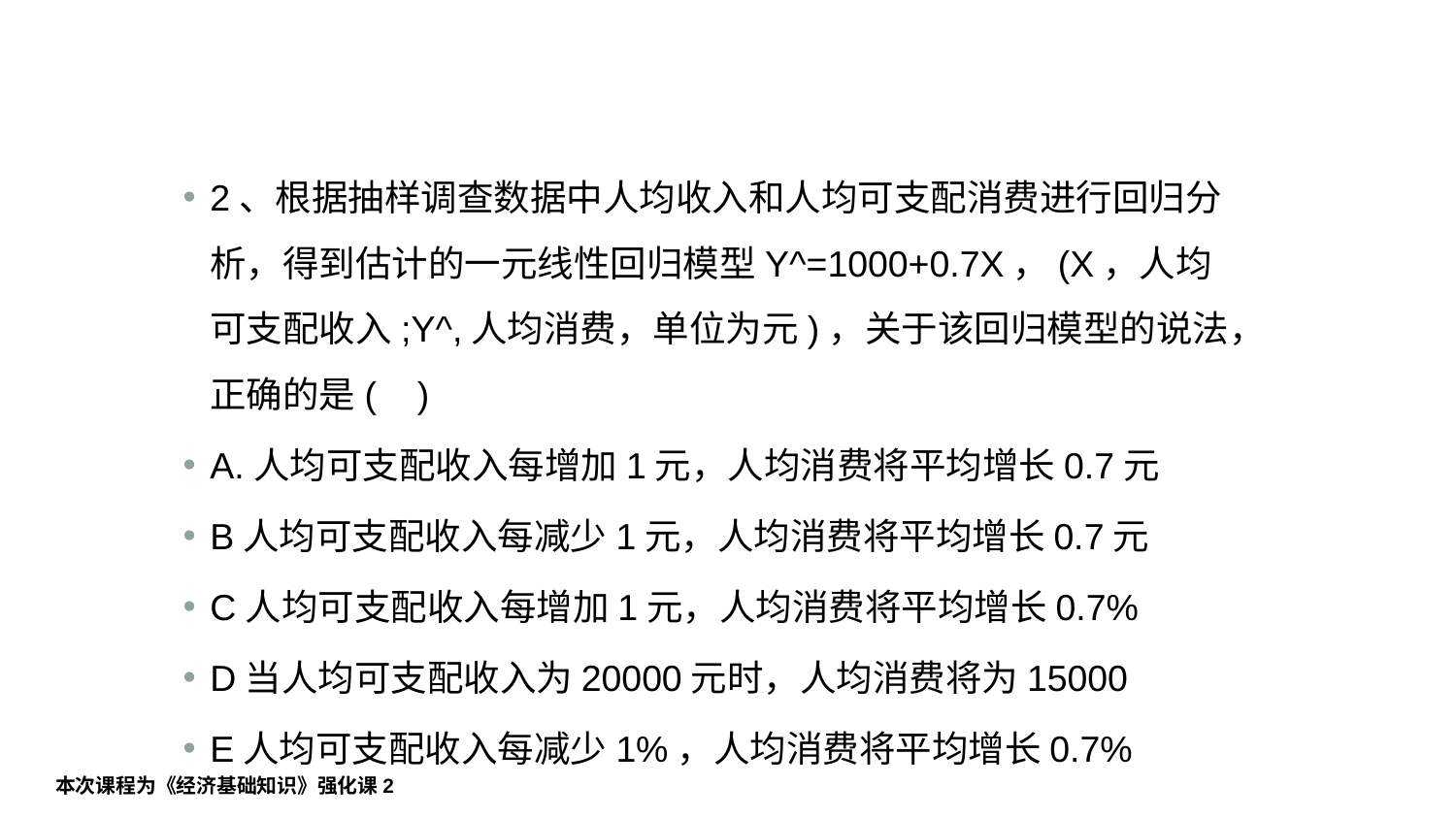

#
2、根据抽样调查数据中人均收入和人均可支配消费进行回归分析，得到估计的一元线性回归模型Y^=1000+0.7X，(X，人均可支配收入;Y^,人均消费，单位为元)，关于该回归模型的说法，正确的是(    )
A.人均可支配收入每增加1元，人均消费将平均增长0.7元
B人均可支配收入每减少1元，人均消费将平均增长0.7元
C人均可支配收入每增加1元，人均消费将平均增长0.7%
D当人均可支配收入为20000元时，人均消费将为15000
E人均可支配收入每减少1%，人均消费将平均增长0.7%